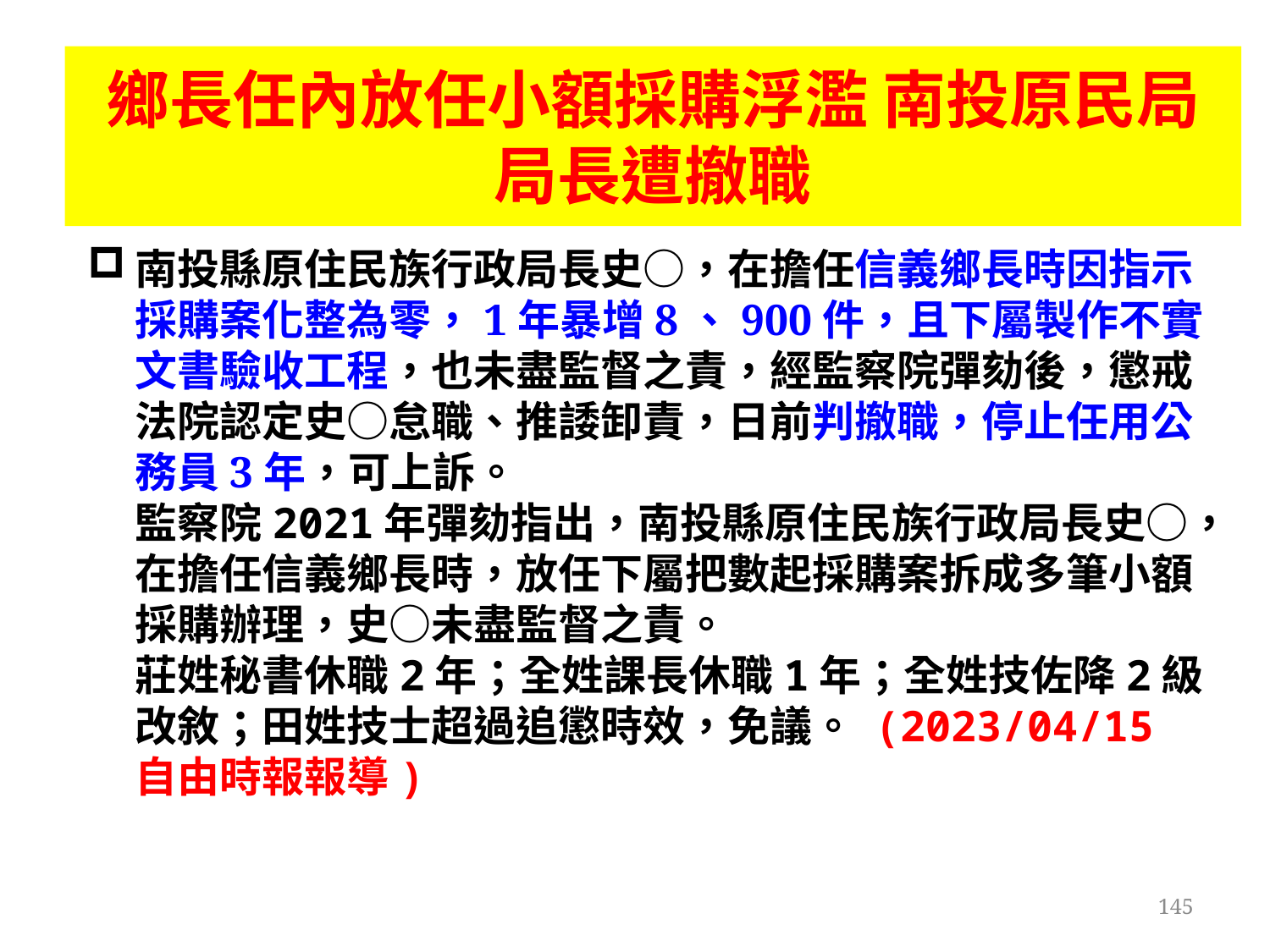

# 鄉長任內放任小額採購浮濫 南投原民局 局長遭撤職
南投縣原住民族行政局長史○，在擔任信義鄉長時因指示採購案化整為零，1年暴增8、900件，且下屬製作不實文書驗收工程，也未盡監督之責，經監察院彈劾後，懲戒法院認定史○怠職、推諉卸責，日前判撤職，停止任用公務員3年，可上訴。
監察院2021年彈劾指出，南投縣原住民族行政局長史○，在擔任信義鄉長時，放任下屬把數起採購案拆成多筆小額採購辦理，史○未盡監督之責。
莊姓秘書休職2年；全姓課長休職1年；全姓技佐降2級改敘；田姓技士超過追懲時效，免議。 (2023/04/15 自由時報報導)
145